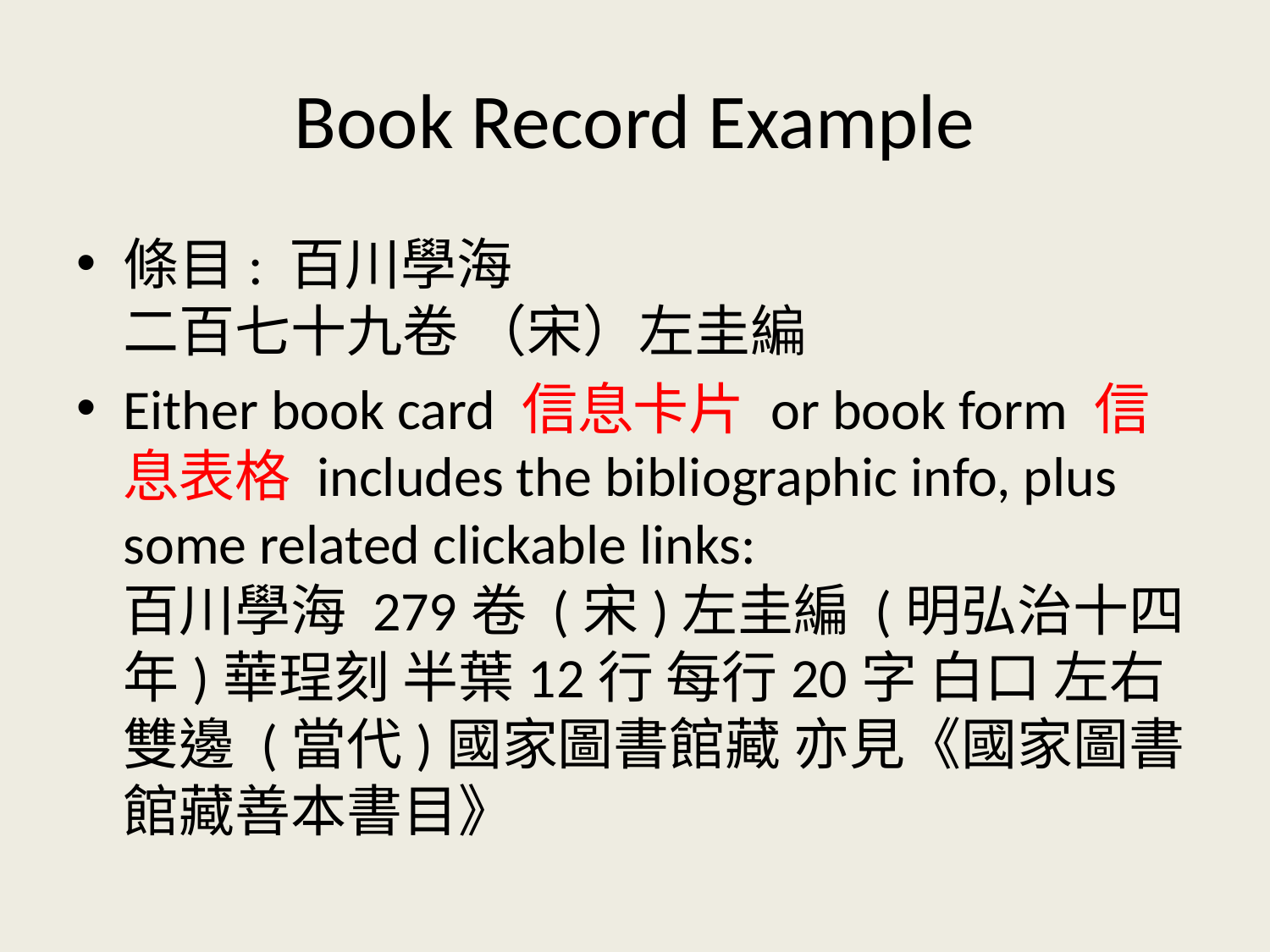

# Book Record Example
條目: 百川學海
二百七十九卷 （宋）左圭編
Either book card 信息卡片 or book form 信息表格 includes the bibliographic info, plus some related clickable links:
百川學海 279卷 (宋)左圭編 (明弘治十四年)華珵刻 半葉12行 每行20字 白口 左右雙邊 (當代)國家圖書館藏 亦見《國家圖書館藏善本書目》